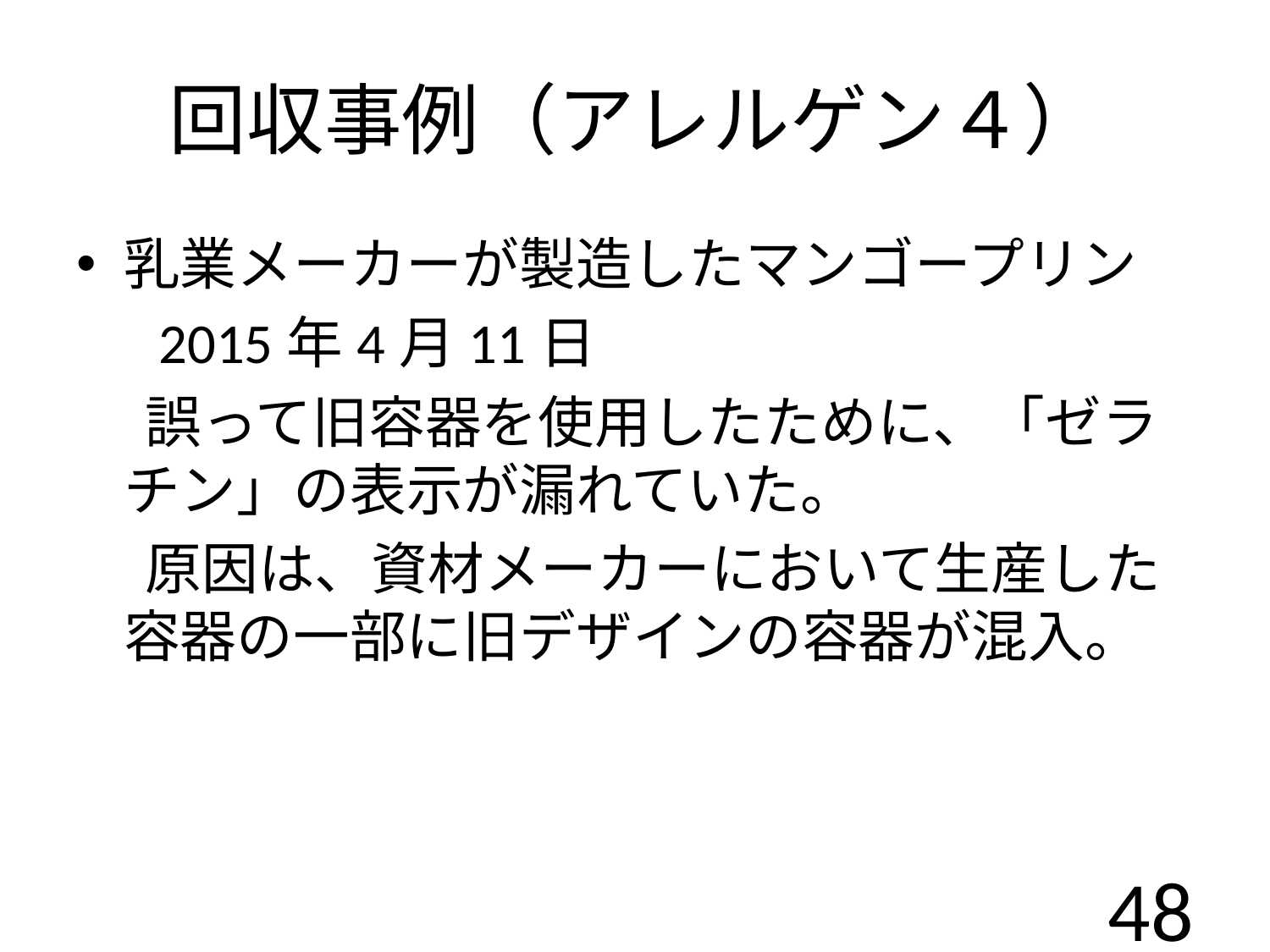

# 回収事例（アレルゲン４）
乳業メーカーが製造したマンゴープリン
　 2015年4月11日
　 誤って旧容器を使用したために、「ゼラチン」の表示が漏れていた。
　 原因は、資材メーカーにおいて生産した容器の一部に旧デザインの容器が混入。
48